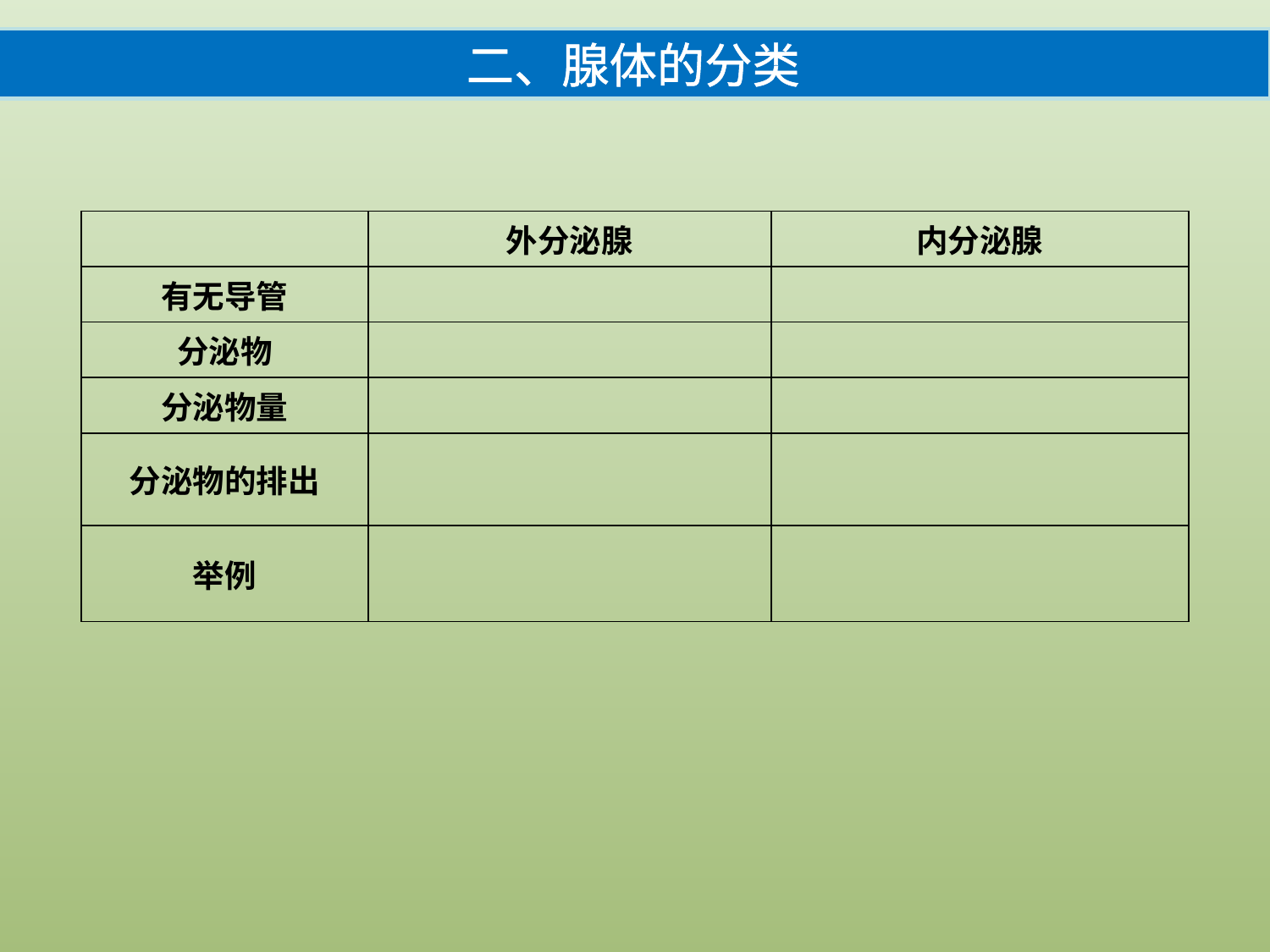

二、腺体的分类
|  | 外分泌腺 | 内分泌腺 |
| --- | --- | --- |
| 有无导管 |  |  |
| 分泌物 |  |  |
| 分泌物量 |  |  |
| 分泌物的排出 |  |  |
| 举例 |  |  |